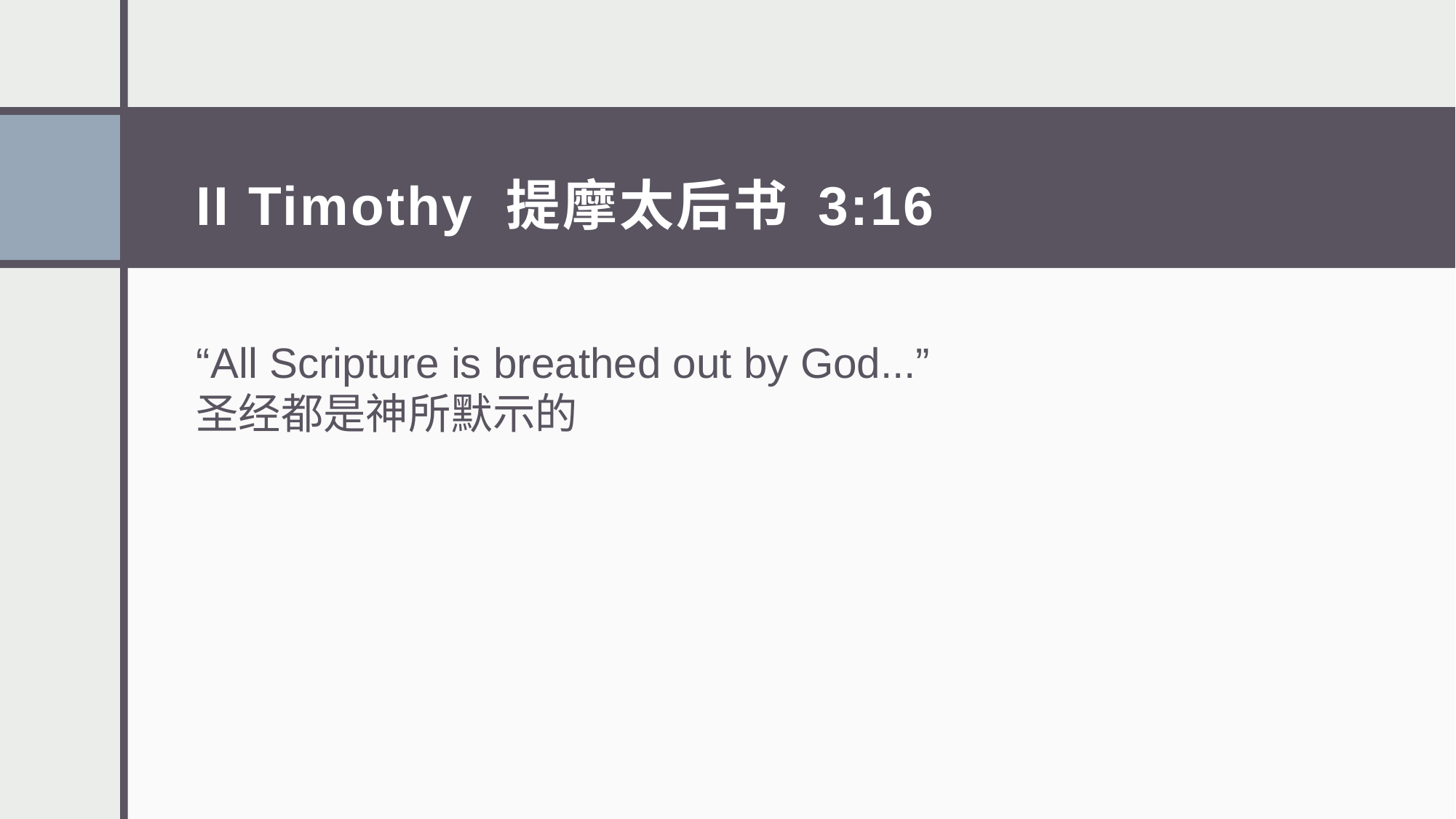

# II Timothy 提摩太后书 3:16
“All Scripture is breathed out by God...”
圣经都是神所默示的